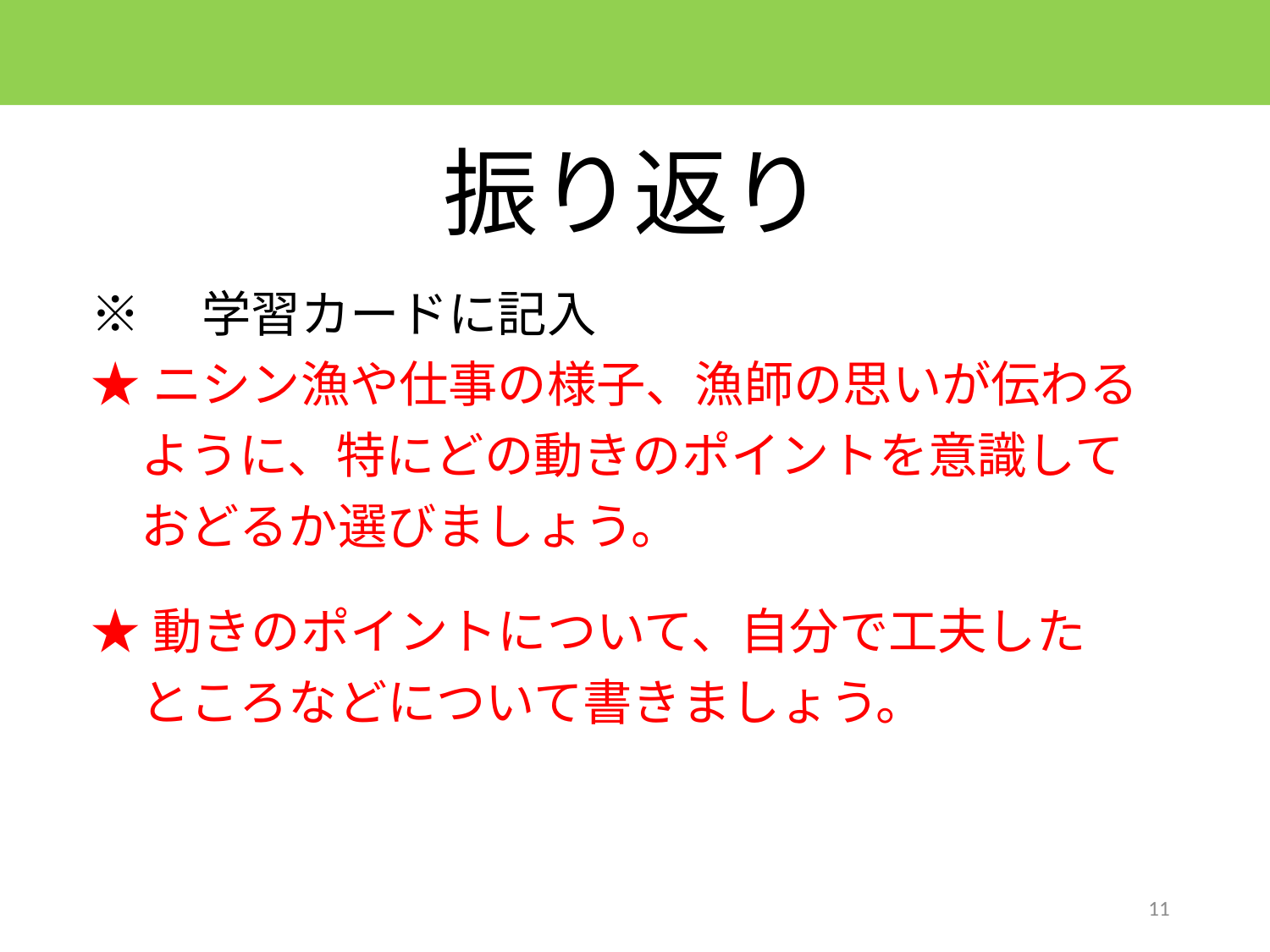

振り返り
※　学習カードに記入
★ニシン漁や仕事の様子、漁師の思いが伝わる
　ように、特にどの動きのポイントを意識して
　おどるか選びましょう。

★動きのポイントについて、自分で工夫した
　ところなどについて書きましょう。
11